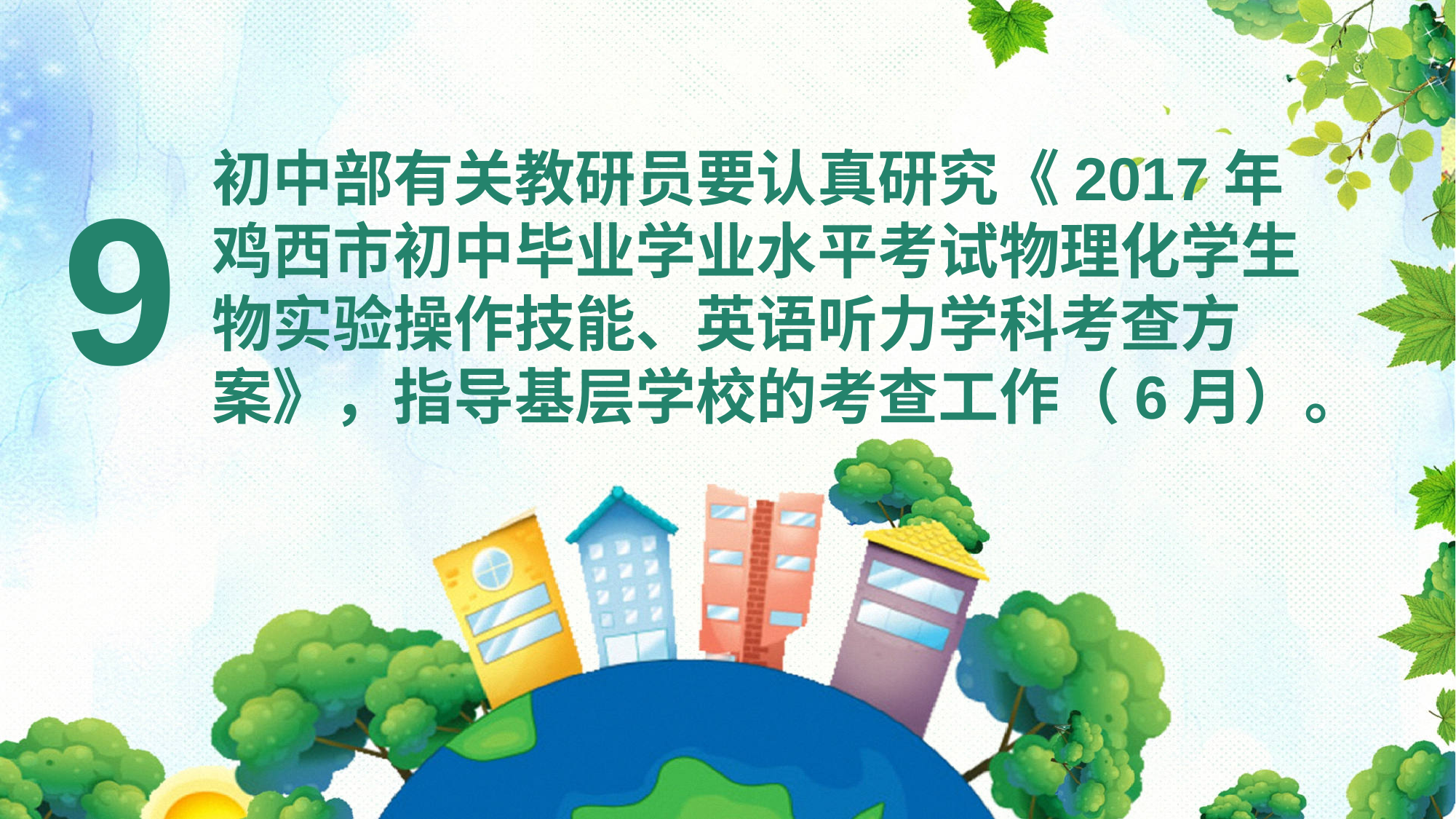

初中部有关教研员要认真研究《2017年鸡西市初中毕业学业水平考试物理化学生物实验操作技能、英语听力学科考查方案》，指导基层学校的考查工作（6月）。
9